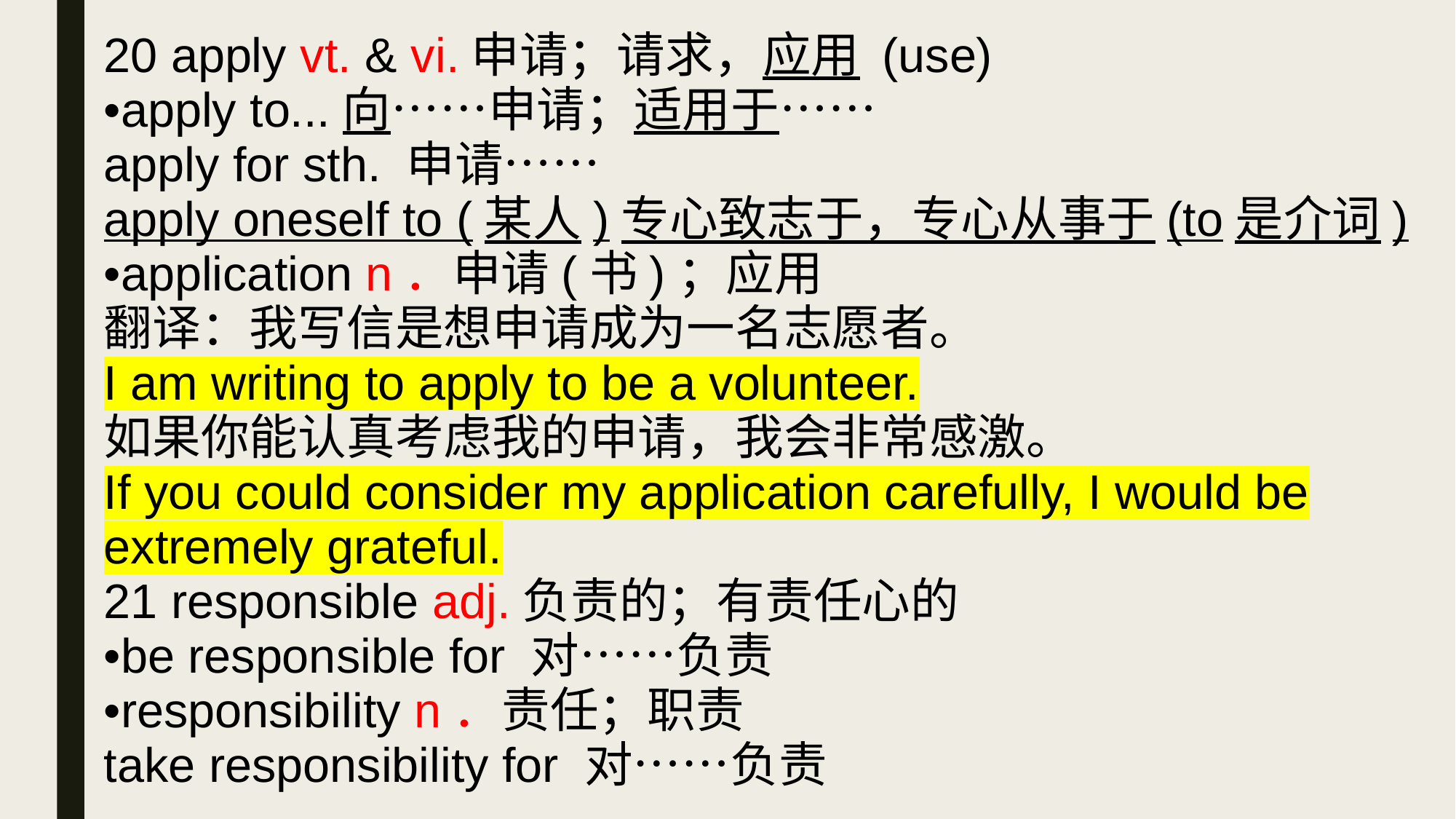

20 apply vt. & vi.申请；请求，应用 (use)
•apply to...向……申请；适用于……
apply for sth. 申请……
apply oneself to (某人)专心致志于，专心从事于(to是介词)
•application n．申请(书)；应用
翻译：我写信是想申请成为一名志愿者。
I am writing to apply to be a volunteer.
如果你能认真考虑我的申请，我会非常感激。
If you could consider my application carefully, I would be extremely grateful.
21 responsible adj.负责的；有责任心的
•be responsible for 对……负责
•responsibility n．责任；职责
take responsibility for 对……负责